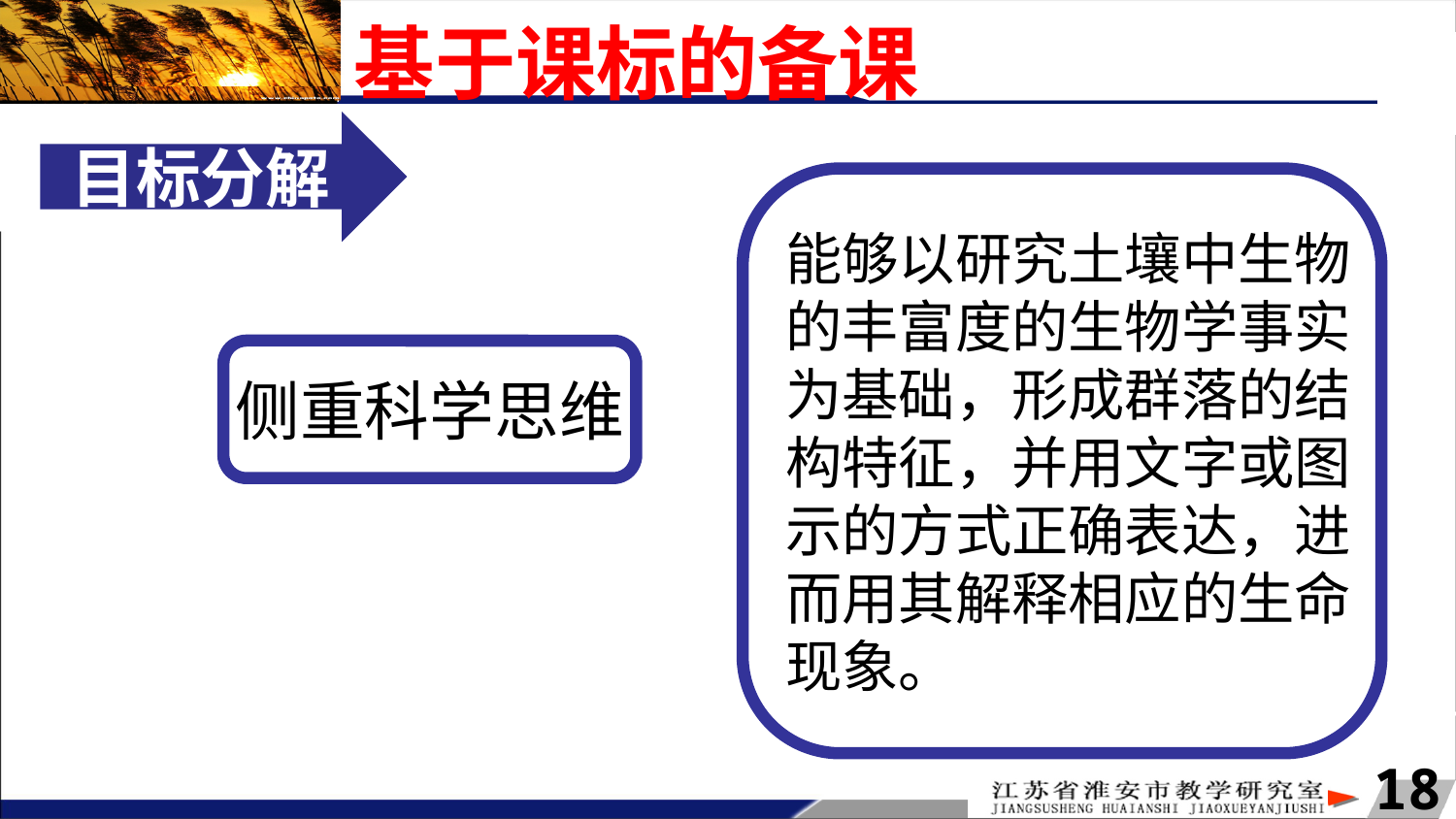

# 基于课标的备课
目标分解
能够以研究土壤中生物
的丰富度的生物学事实
为基础，形成群落的结
构特征，并用文字或图
示的方式正确表达，进
而用其解释相应的生命
现象。
侧重科学思维